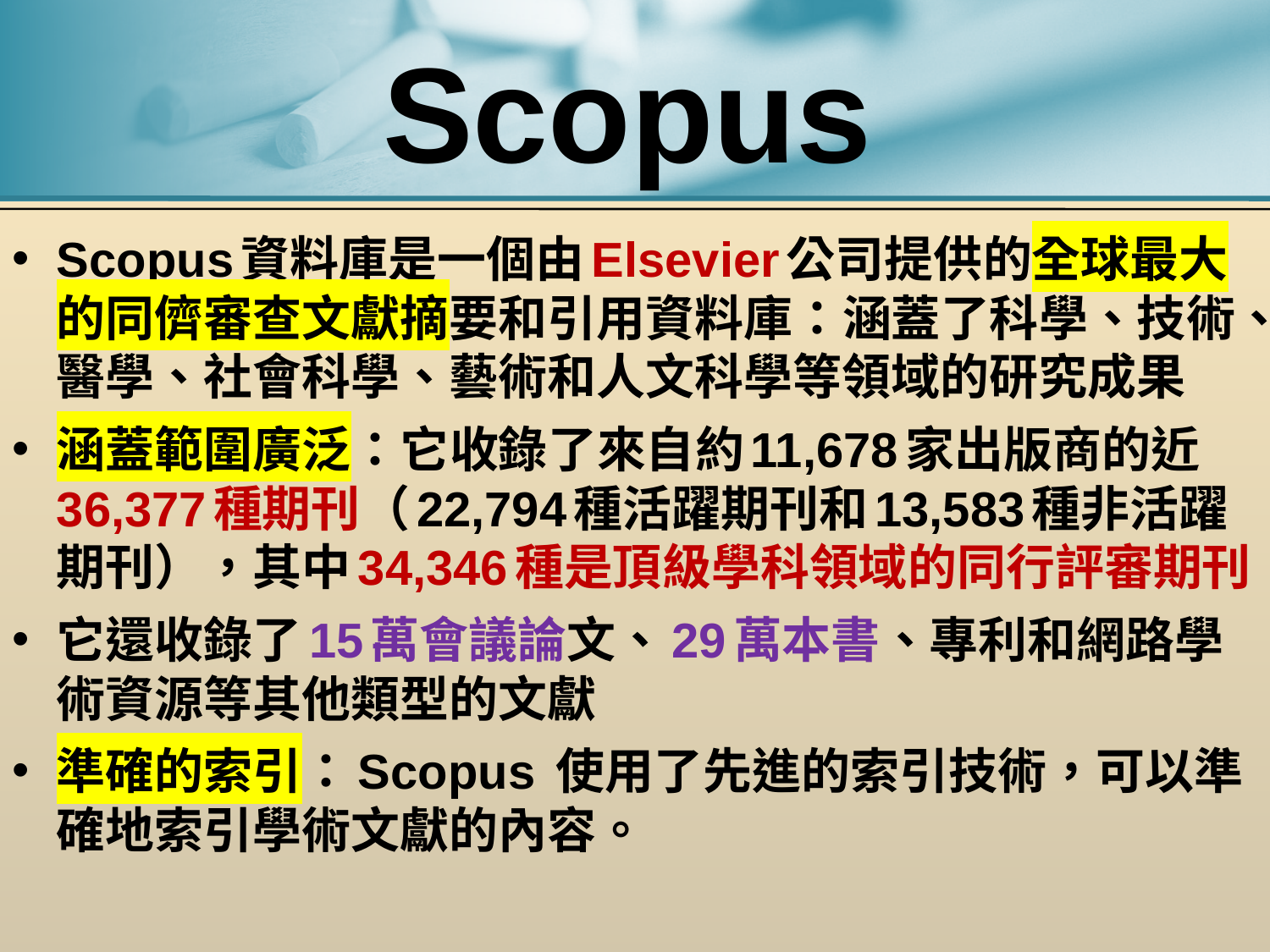

# Scopus
Scopus資料庫是一個由Elsevier公司提供的全球最大的同儕審查文獻摘要和引用資料庫：涵蓋了科學、技術、醫學、社會科學、藝術和人文科學等領域的研究成果
涵蓋範圍廣泛：它收錄了來自約11,678家出版商的近36,377種期刊（22,794種活躍期刊和13,583種非活躍期刊），其中34,346種是頂級學科領域的同行評審期刊
它還收錄了15萬會議論文、29萬本書、專利和網路學術資源等其他類型的文獻
準確的索引：Scopus 使用了先進的索引技術，可以準確地索引學術文獻的內容。